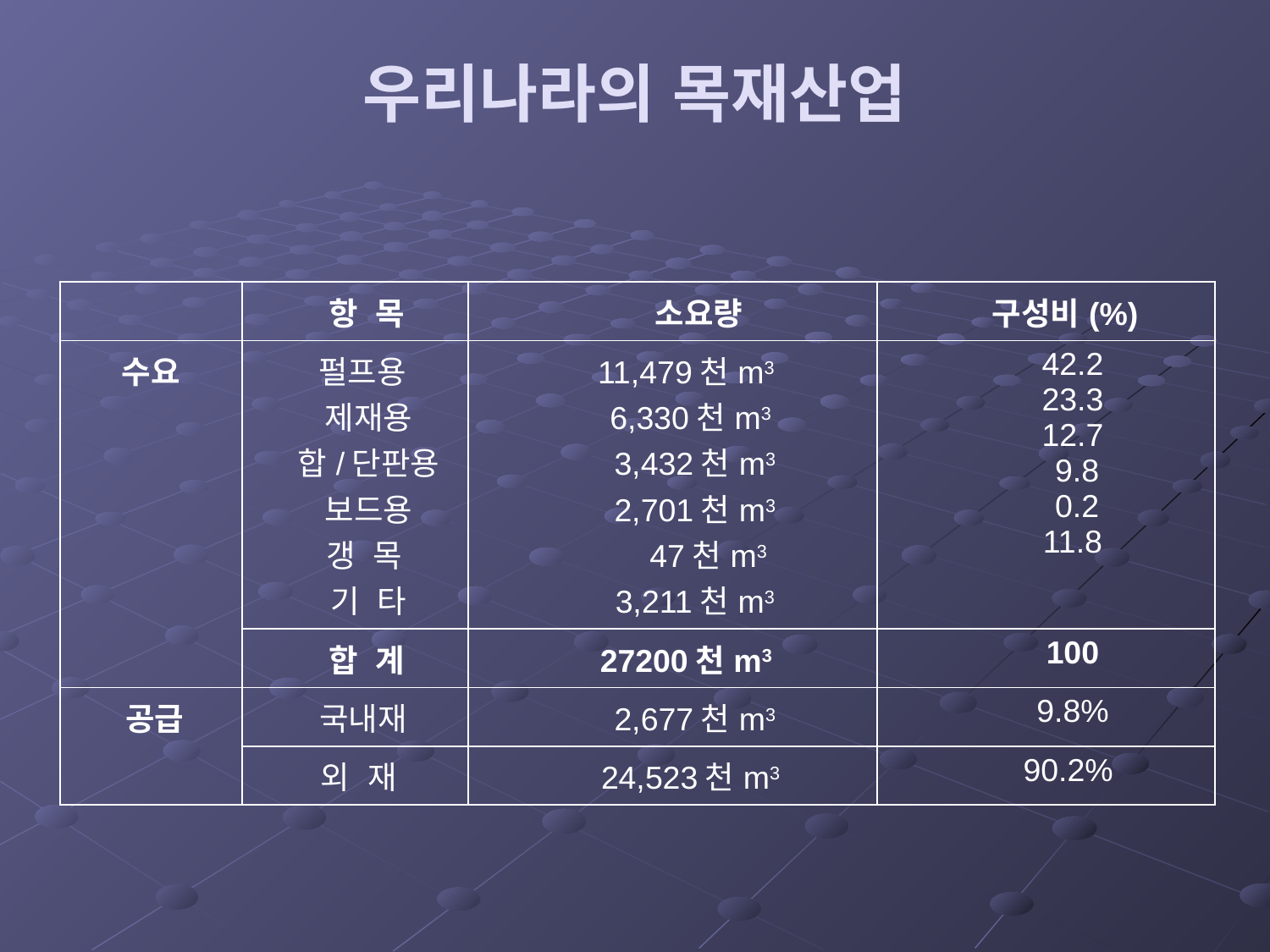

# 우리나라의 목재산업
|  | 항  목 | 소요량 | 구성비(%) |
| --- | --- | --- | --- |
| 수요 | 펄프용   제재용   합/단판용   보드용   갱  목   기  타 | 11,479천m3      6,330천m3      3,432천m3      2,701천m3         47천m3      3,211천m3 | 42.2       23.3       12.7        9.8        0.2       11.8 |
|  | 합  계 | 27200천m3 | 100 |
| 공급 | 국내재 | 2,677천m3 | 9.8% |
|  | 외  재 | 24,523천m3 | 90.2% |